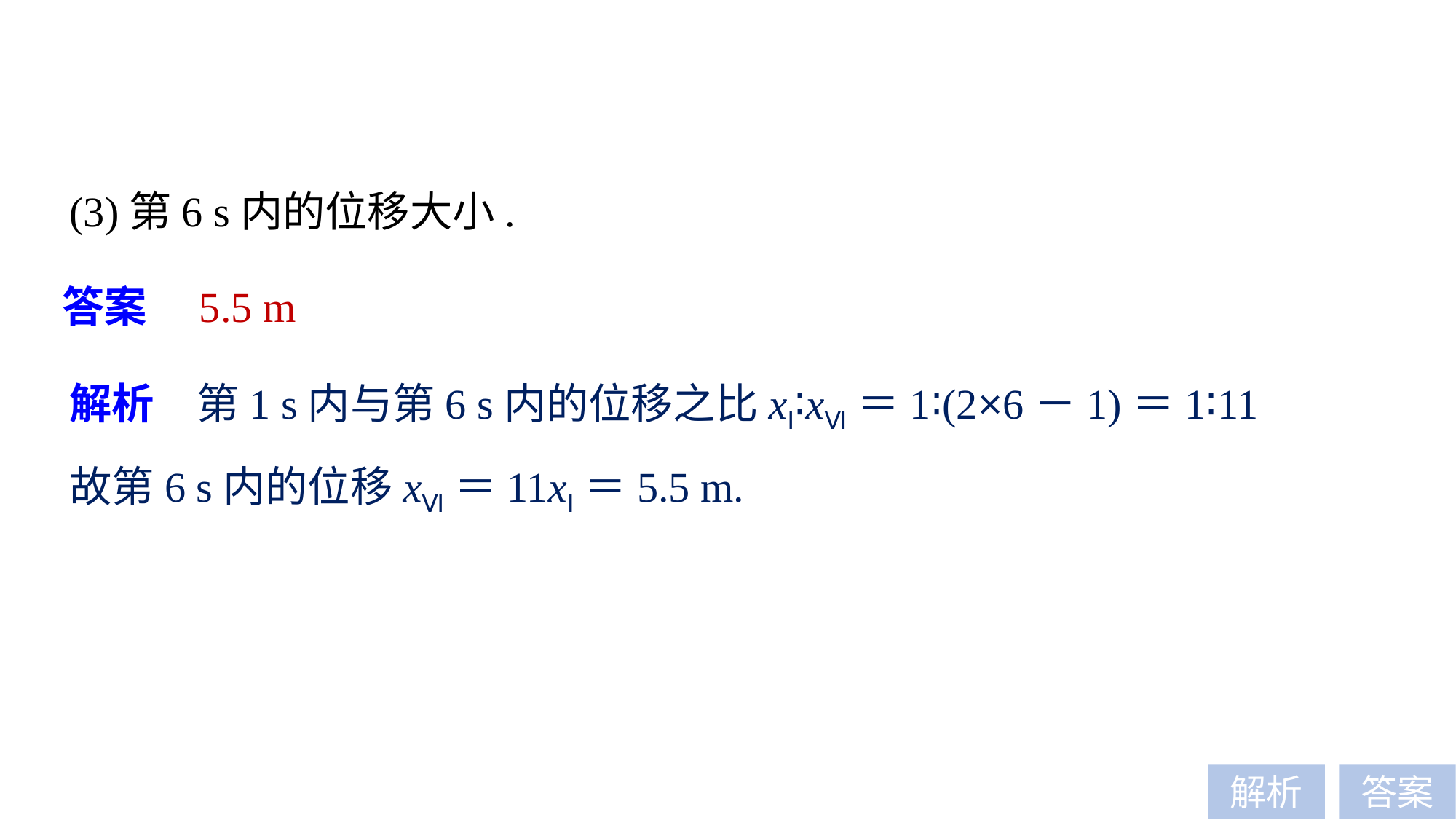

(3)第6 s内的位移大小.
答案　5.5 m
解析　第1 s内与第6 s内的位移之比xⅠ∶xⅥ＝1∶(2×6－1)＝1∶11
故第6 s内的位移xⅥ＝11xⅠ＝5.5 m.
解析
答案